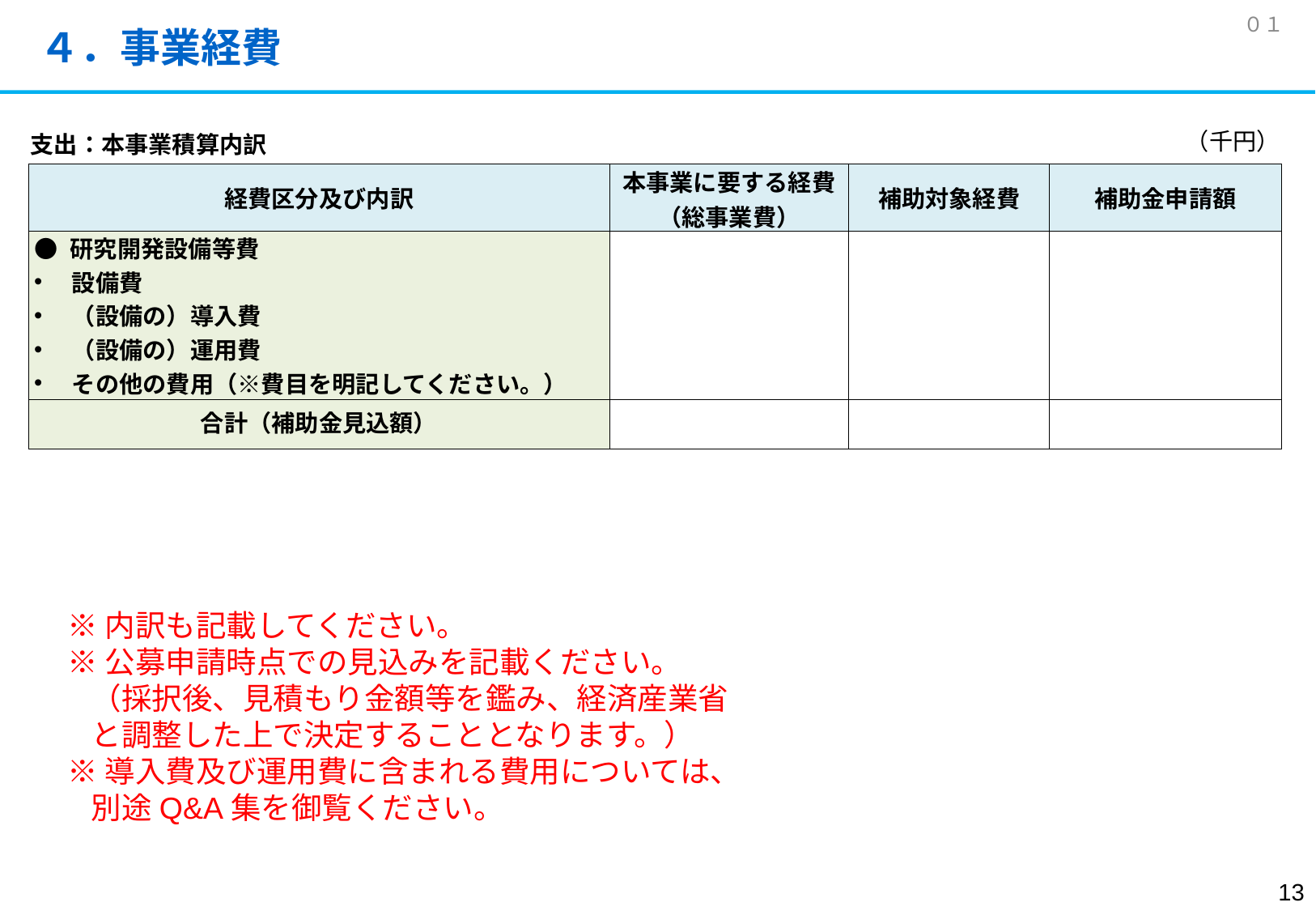

０１
# ４．事業経費
（千円）
支出：本事業積算内訳
| 経費区分及び内訳 | 本事業に要する経費 （総事業費） | 補助対象経費 | 補助金申請額 |
| --- | --- | --- | --- |
| ● 研究開発設備等費 設備費 （設備の）導入費 （設備の）運用費 その他の費用（※費目を明記してください。） |  |  |  |
| 合計（補助金見込額） |  |  |  |
※内訳も記載してください。
※公募申請時点での見込みを記載ください。（採択後、見積もり金額等を鑑み、経済産業省と調整した上で決定することとなります。）
※導入費及び運用費に含まれる費用については、別途Q&A集を御覧ください。
13